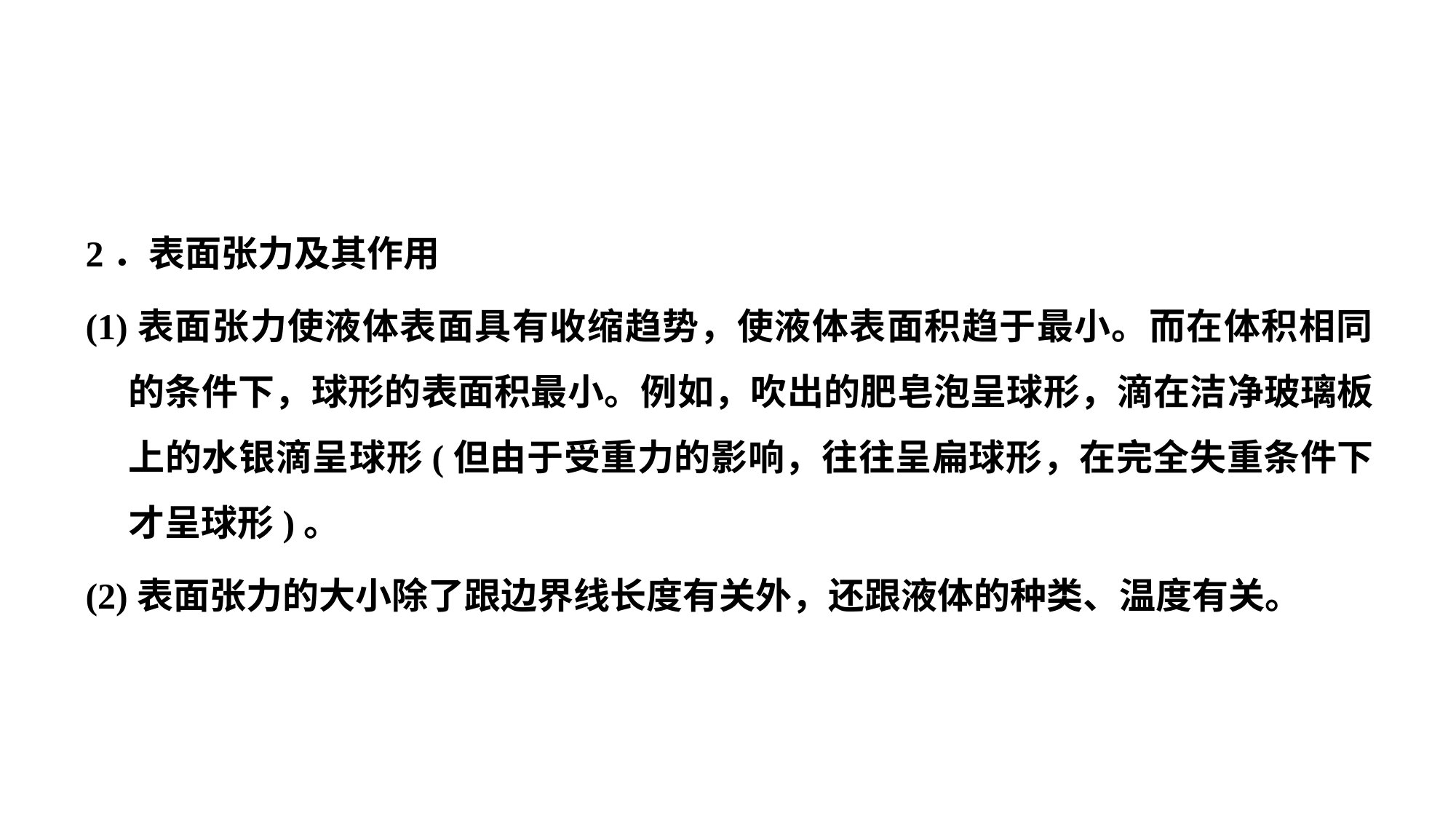

2．表面张力及其作用
(1)表面张力使液体表面具有收缩趋势，使液体表面积趋于最小。而在体积相同的条件下，球形的表面积最小。例如，吹出的肥皂泡呈球形，滴在洁净玻璃板上的水银滴呈球形(但由于受重力的影响，往往呈扁球形，在完全失重条件下才呈球形)。
(2)表面张力的大小除了跟边界线长度有关外，还跟液体的种类、温度有关。